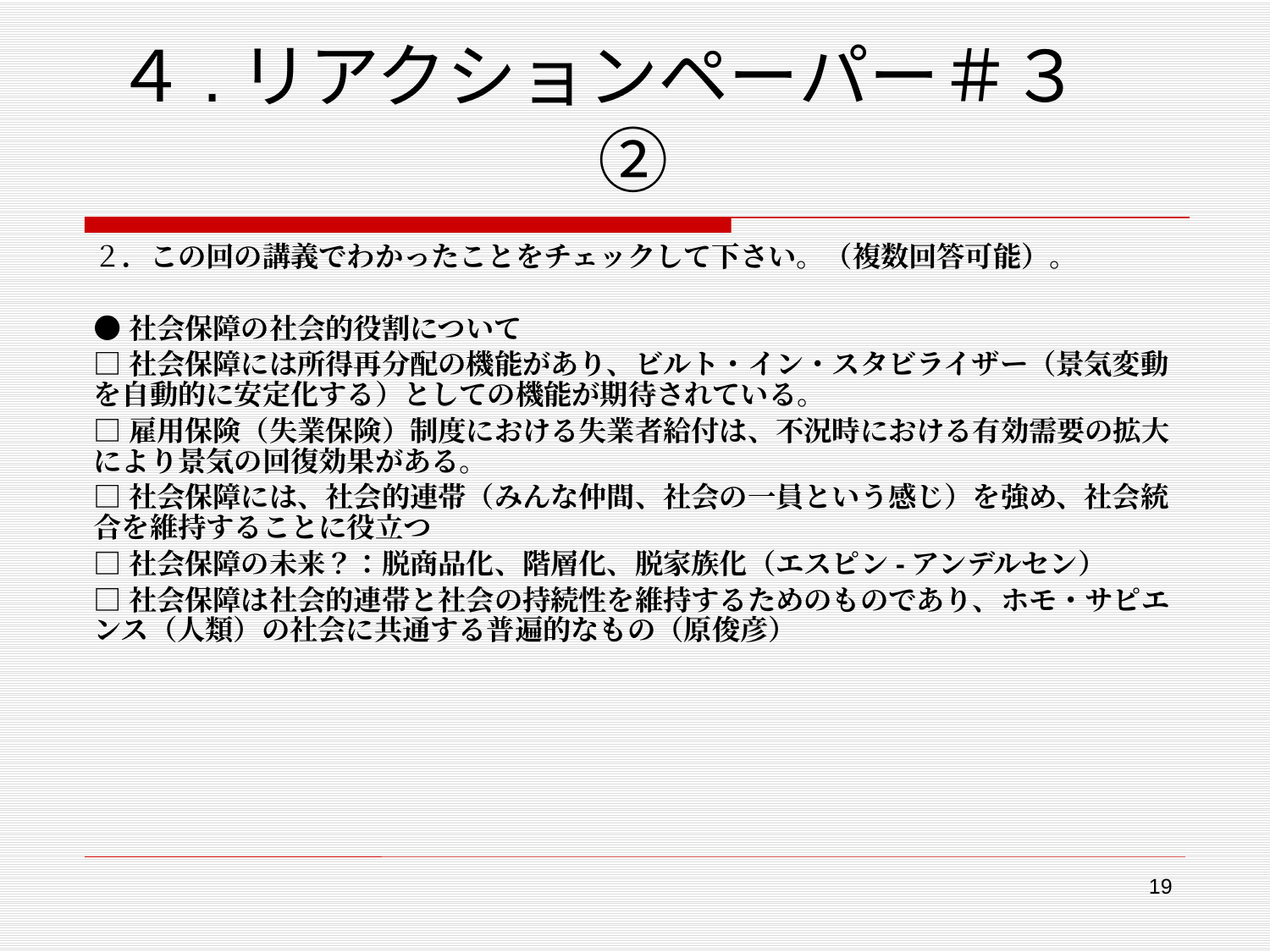

# ４.リアクションペーパー＃３　②
２．この回の講義でわかったことをチェックして下さい。（複数回答可能）。

●社会保障の社会的役割について
□社会保障には所得再分配の機能があり、ビルト・イン・スタビライザー（景気変動を自動的に安定化する）としての機能が期待されている。
□雇用保険（失業保険）制度における失業者給付は、不況時における有効需要の拡大により景気の回復効果がある。
□社会保障には、社会的連帯（みんな仲間、社会の一員という感じ）を強め、社会統合を維持することに役立つ
□社会保障の未来？：脱商品化、階層化、脱家族化（エスピン-アンデルセン）
□社会保障は社会的連帯と社会の持続性を維持するためのものであり、ホモ・サピエンス（人類）の社会に共通する普遍的なもの（原俊彦）

19